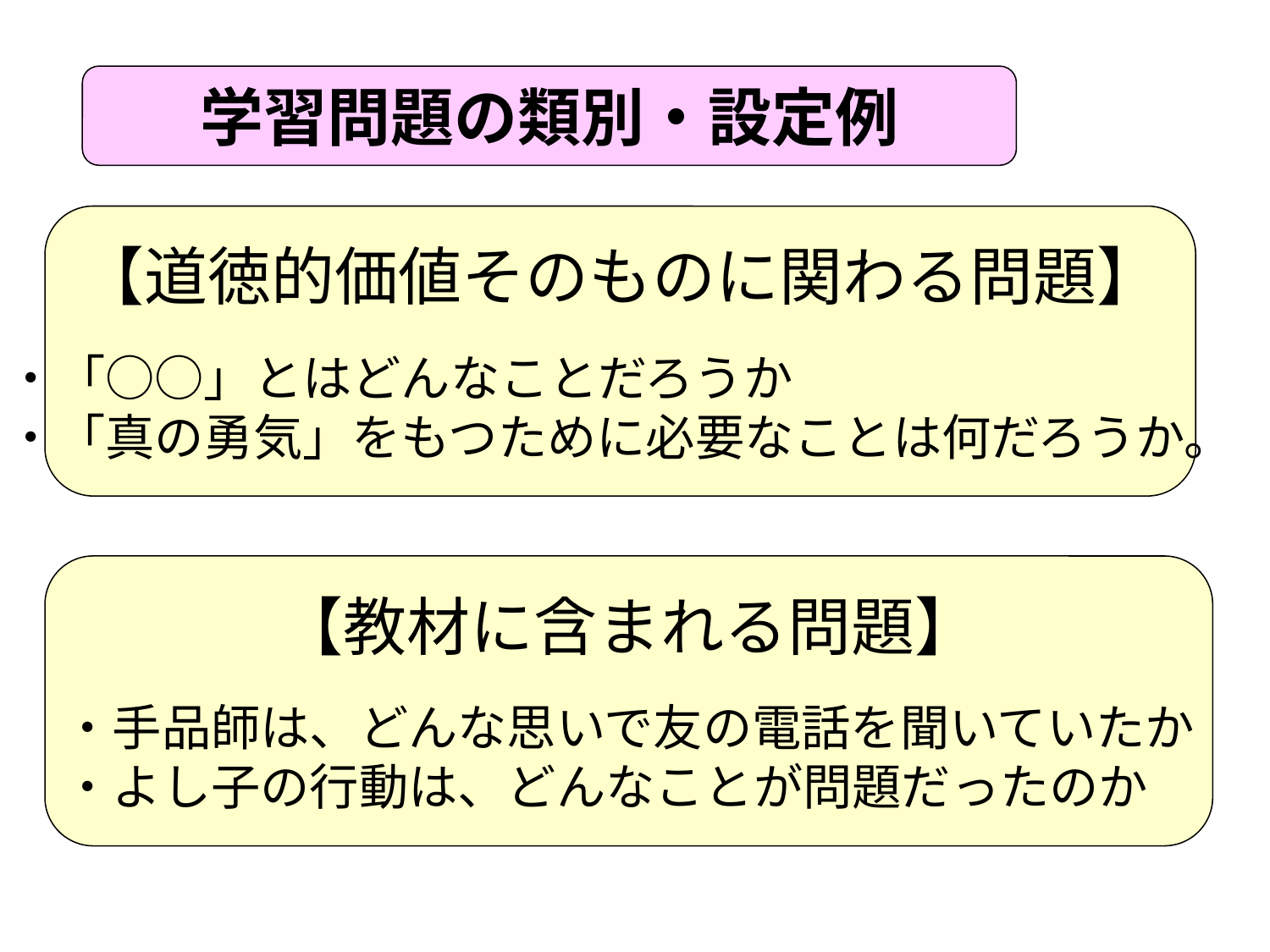

学習問題の類別・設定例
【道徳的価値そのものに関わる問題】

・「○○」とはどんなことだろうか
・「真の勇気」をもつために必要なことは何だろうか。
【教材に含まれる問題】

・手品師は、どんな思いで友の電話を聞いていたか
・よし子の行動は、どんなことが問題だったのか